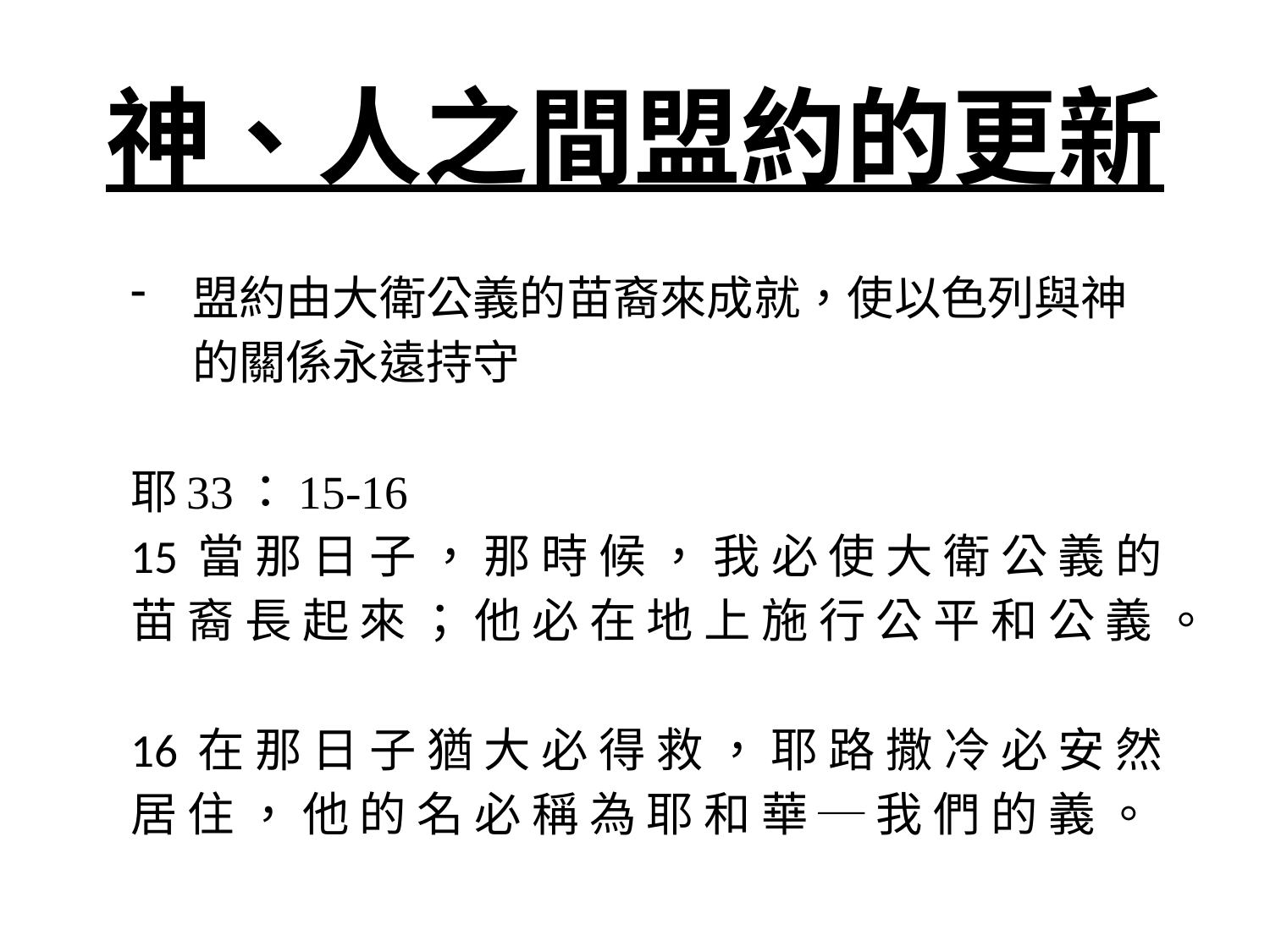

# 神、人之間盟約的更新
盟約由大衛公義的苗裔來成就，使以色列與神的關係永遠持守

耶33：15-16
15 當 那 日 子 ， 那 時 候 ， 我 必 使 大 衛 公 義 的 苗 裔 長 起 來 ； 他 必 在 地 上 施 行 公 平 和 公 義 。

16 在 那 日 子 猶 大 必 得 救 ， 耶 路 撒 冷 必 安 然 居 住 ， 他 的 名 必 稱 為 耶 和 華 ─ 我 們 的 義 。